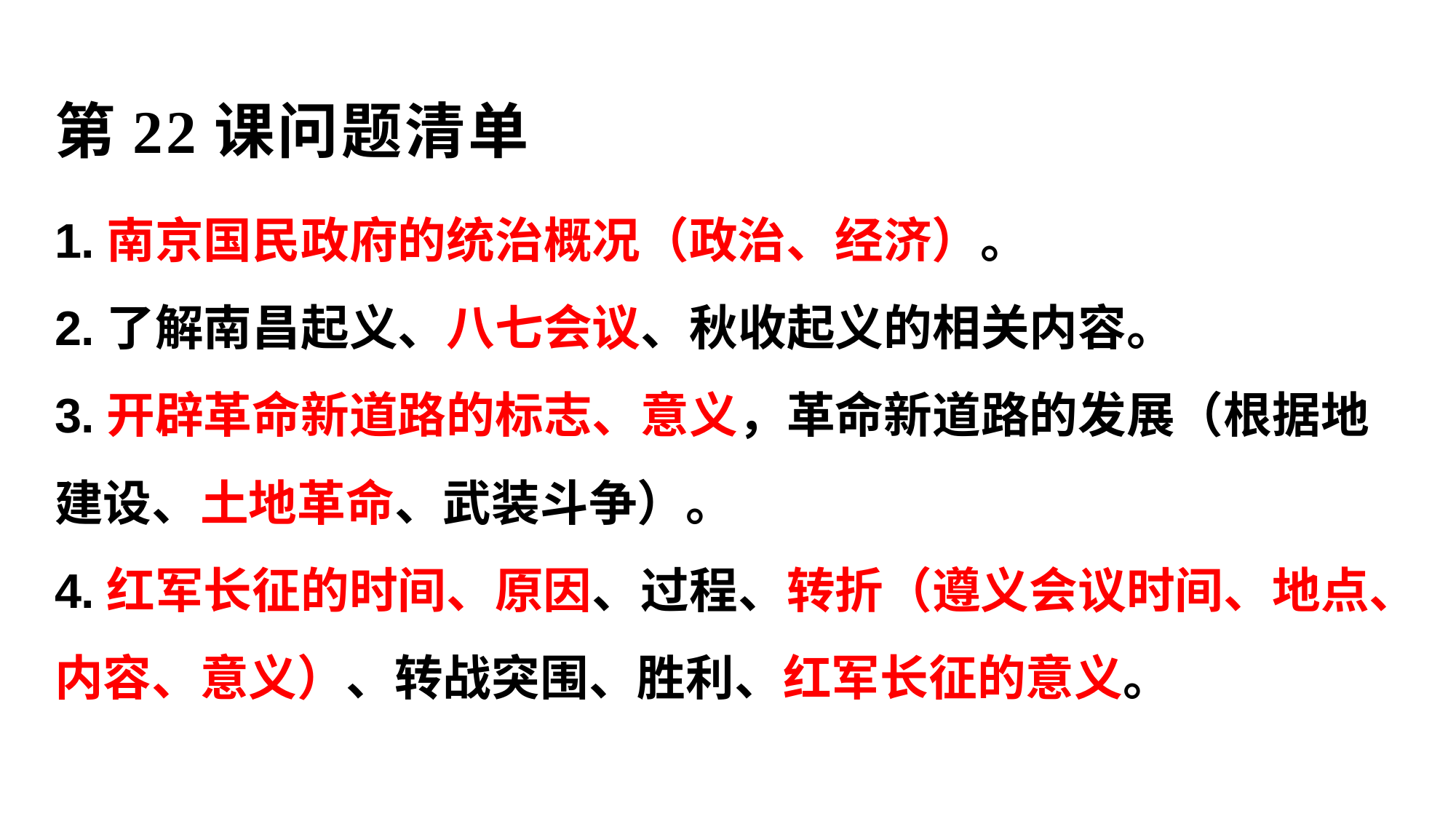

第22课问题清单
1.南京国民政府的统治概况（政治、经济）。
2.了解南昌起义、八七会议、秋收起义的相关内容。
3.开辟革命新道路的标志、意义，革命新道路的发展（根据地建设、土地革命、武装斗争）。
4.红军长征的时间、原因、过程、转折（遵义会议时间、地点、内容、意义）、转战突围、胜利、红军长征的意义。